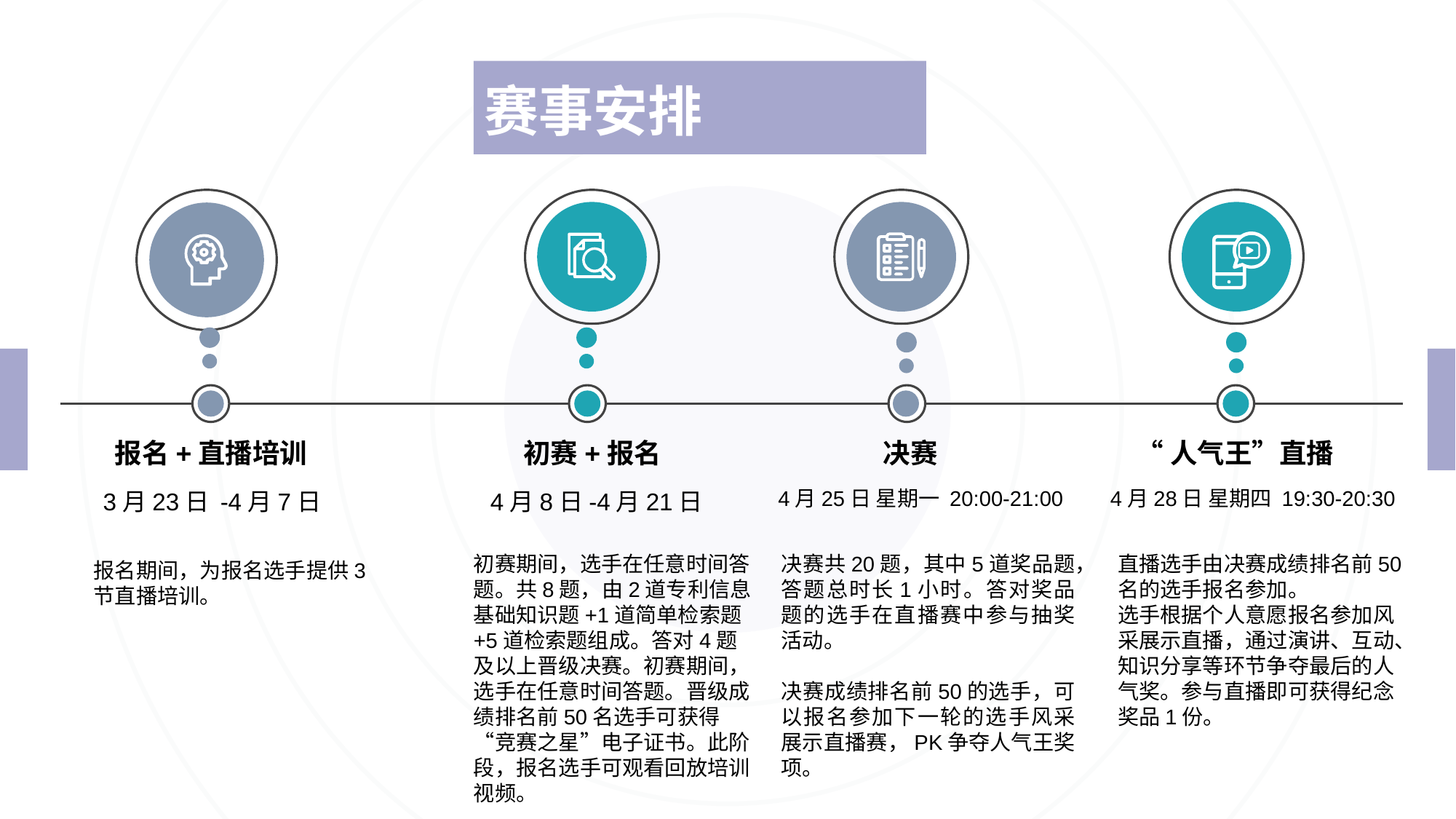

赛事安排

报名+直播培训
初赛+报名
决赛
“人气王”直播
4月8日-4月21日
4月25日 星期一 20:00-21:00
4月28日 星期四 19:30-20:30
3月23日 -4月7日
初赛期间，选手在任意时间答题。共8题，由2道专利信息基础知识题+1道简单检索题+5道检索题组成。答对4题及以上晋级决赛。初赛期间，选手在任意时间答题。晋级成绩排名前50名选手可获得“竞赛之星”电子证书。此阶段，报名选手可观看回放培训视频。
决赛共20题，其中5道奖品题，答题总时长1小时。答对奖品题的选手在直播赛中参与抽奖活动。

决赛成绩排名前50的选手，可以报名参加下一轮的选手风采展示直播赛，PK争夺人气王奖项。
直播选手由决赛成绩排名前50名的选手报名参加。
选手根据个人意愿报名参加风采展示直播，通过演讲、互动、知识分享等环节争夺最后的人气奖。参与直播即可获得纪念奖品1份。
报名期间，为报名选手提供3节直播培训。